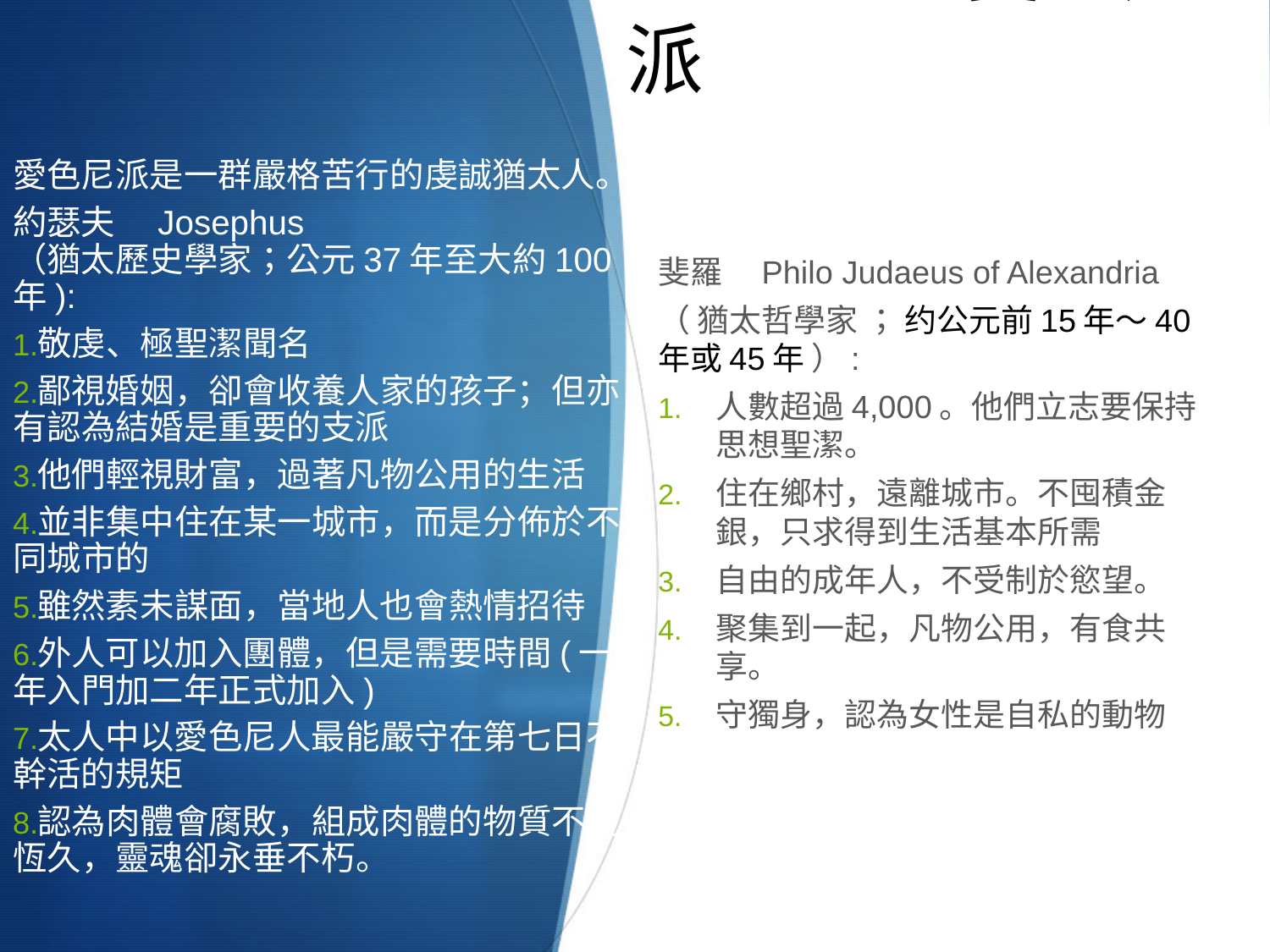

# Essenes 愛色尼派
愛色尼派是一群嚴格苦行的虔誠猶太人。
約瑟夫　Josephus　
（猶太歷史學家；公元37年至大約100年):
敬虔、極聖潔聞名
鄙視婚姻，卻會收養人家的孩子；但亦有認為結婚是重要的支派
他們輕視財富，過著凡物公用的生活
並非集中住在某一城市，而是分佈於不同城市的
雖然素未謀面，當地人也會熱情招待
外人可以加入團體，但是需要時間(一年入門加二年正式加入)
太人中以愛色尼人最能嚴守在第七日不幹活的規矩
認為肉體會腐敗，組成肉體的物質不能恆久，靈魂卻永垂不朽。
斐羅　Philo Judaeus of Alexandria
（ 猶太哲學家 ； 约公元前15年～40年或45年 ）:
人數超過4,000。他們立志要保持思想聖潔。
住在鄉村，遠離城市。不囤積金銀，只求得到生活基本所需
自由的成年人，不受制於慾望。
聚集到一起，凡物公用，有食共享。
守獨身，認為女性是自私的動物